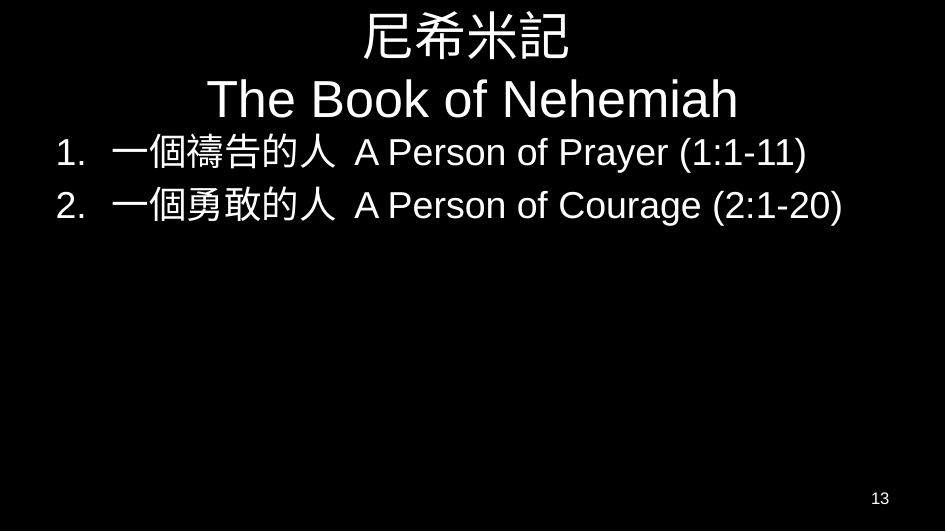

# 尼希米記 The Book of Nehemiah
一個禱告的人 A Person of Prayer (1:1-11)
一個勇敢的人 A Person of Courage (2:1-20)
13